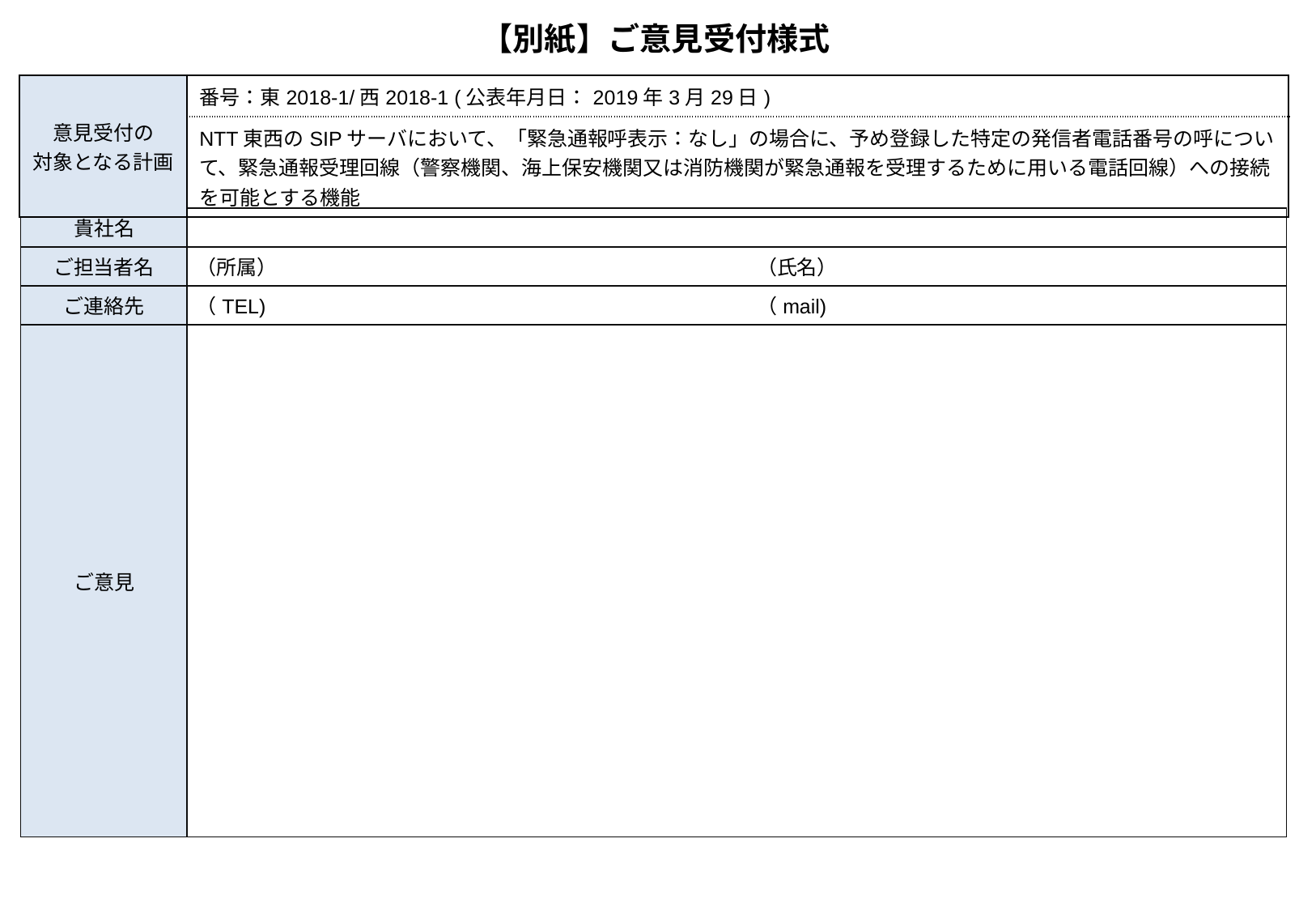

【別紙】ご意見受付様式
| 意見受付の 対象となる計画 | 番号：東2018-1/西2018-1 (公表年月日：2019年3月29日) |
| --- | --- |
|  | NTT東西のSIPサーバにおいて、「緊急通報呼表示：なし」の場合に、予め登録した特定の発信者電話番号の呼について、緊急通報受理回線（警察機関、海上保安機関又は消防機関が緊急通報を受理するために用いる電話回線）への接続を可能とする機能 |
| 貴社名 |  |  |
| --- | --- | --- |
| ご担当者名 | （所属） | （氏名） |
| ご連絡先 | （TEL) | （mail) |
| ご意見 |  |  |